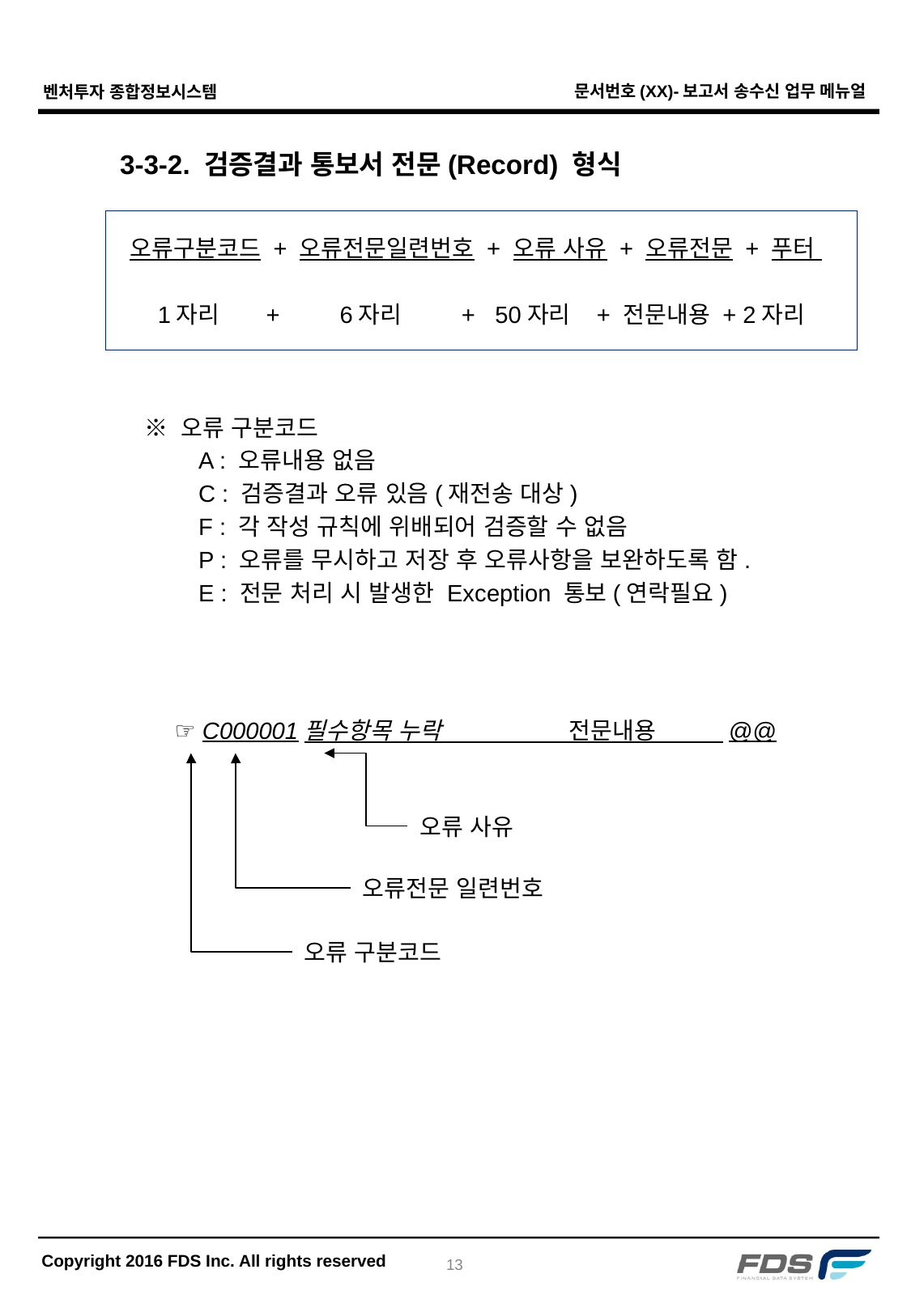

3-3-2. 검증결과 통보서 전문(Record) 형식
 오류구분코드 + 오류전문일련번호 + 오류 사유 + 오류전문 + 푸터

      1자리      +         6자리        +   50자리   + 전문내용 + 2자리
    ※ 오류 구분코드
            A : 오류내용 없음
            C : 검증결과 오류 있음(재전송 대상)
            F : 각 작성 규칙에 위배되어 검증할 수 없음
            P : 오류를 무시하고 저장 후 오류사항을 보완하도록 함.
            E : 전문 처리 시 발생한 Exception 통보(연락필요)
 ☞ C000001필수항목 누락                   전문내용          @@
오류 사유
오류전문 일련번호
오류 구분코드
13